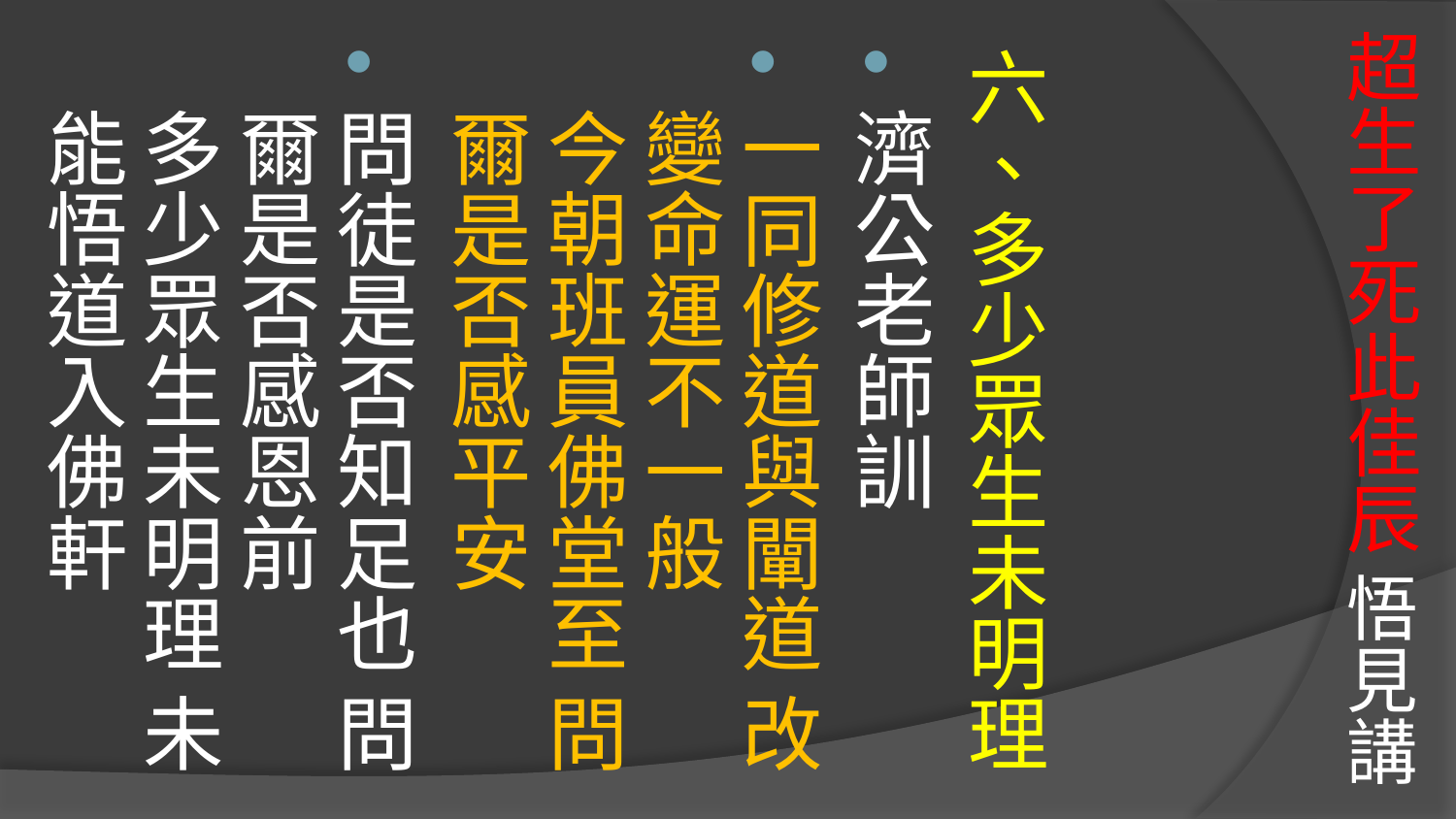

# 超生了死此佳辰 悟見講
六、多少眾生未明理
濟公老師訓
一同修道與闡道 改變命運不一般
今朝班員佛堂至 問爾是否感平安
問徒是否知足也 問爾是否感恩前
多少眾生未明理 未能悟道入佛軒